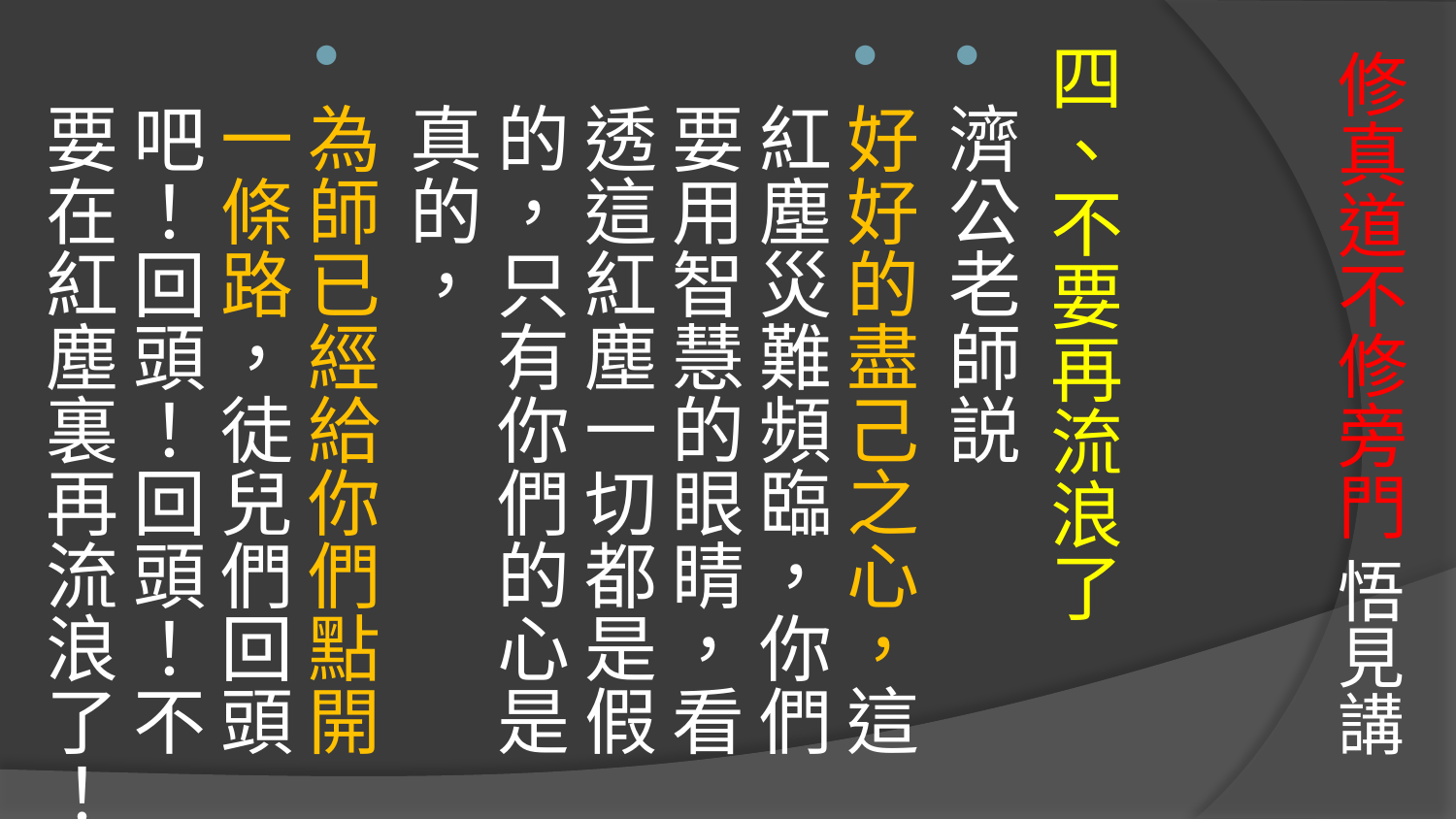

# 修真道不修旁門 悟見講
四、不要再流浪了
濟公老師説
好好的盡己之心，這紅塵災難頻臨，你們要用智慧的眼睛，看透這紅塵一切都是假的，只有你們的心是真的，
為師已經給你們點開一條路，徒兒們回頭吧！回頭！回頭！不要在紅塵裏再流浪了！